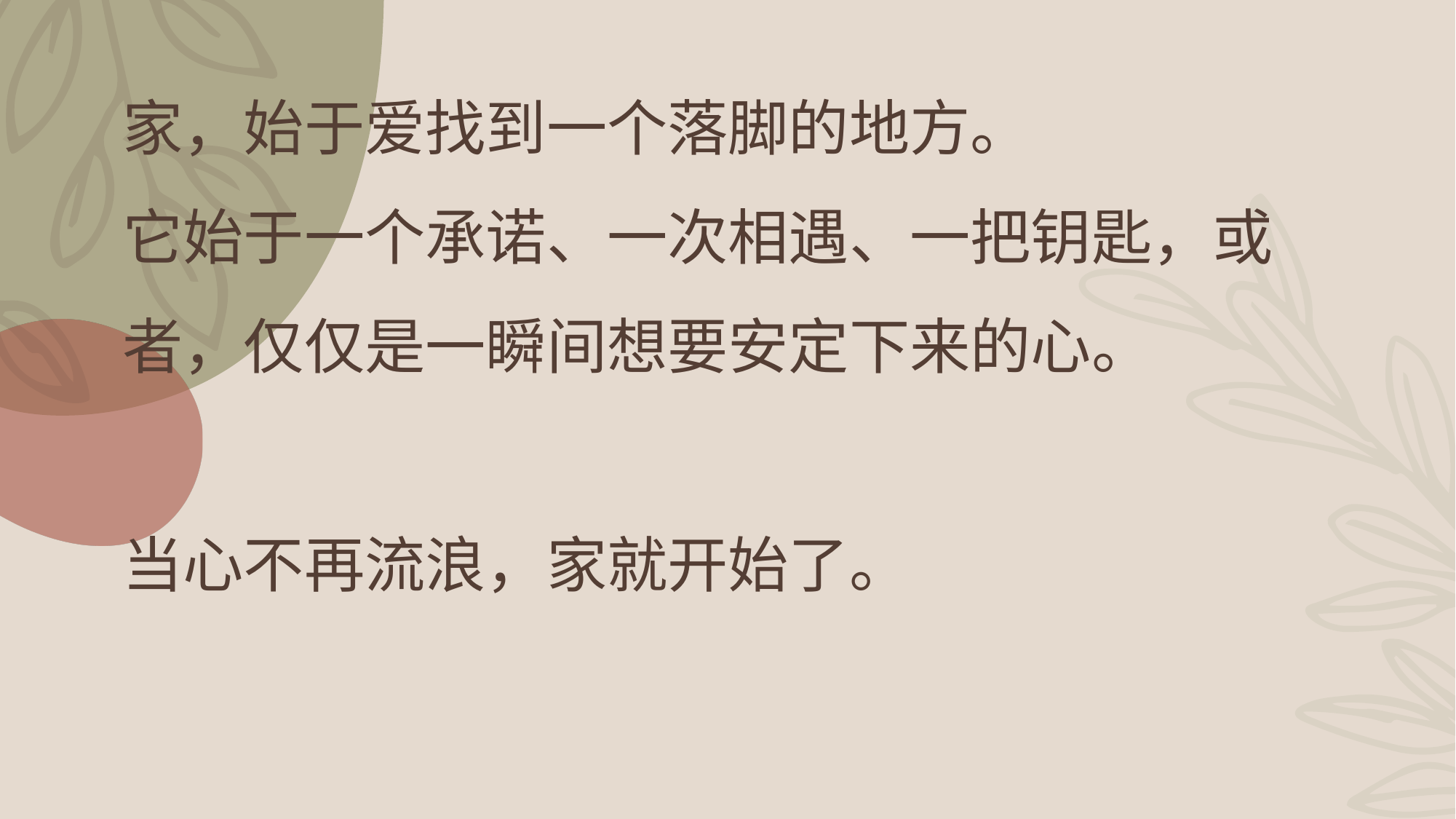

家，始于爱找到一个落脚的地方。
它始于一个承诺、一次相遇、一把钥匙，或者，仅仅是一瞬间想要安定下来的心。

当心不再流浪，家就开始了。